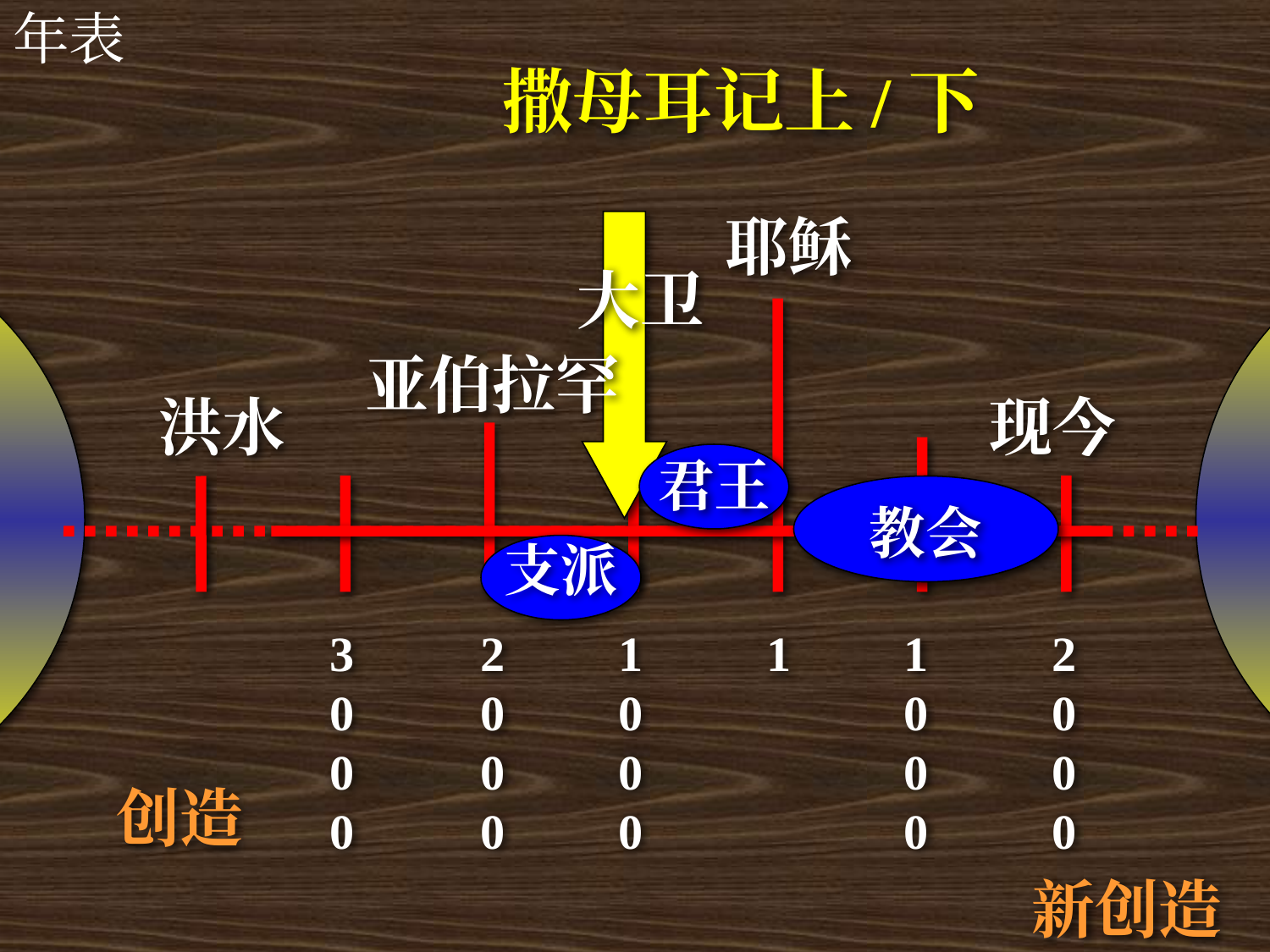

年表
撒母耳记上/下
耶稣

大卫

亚伯拉罕

洪水
现今

君王

教会
支派

3000
2000
1000
1
1000
2000
创造
新创造